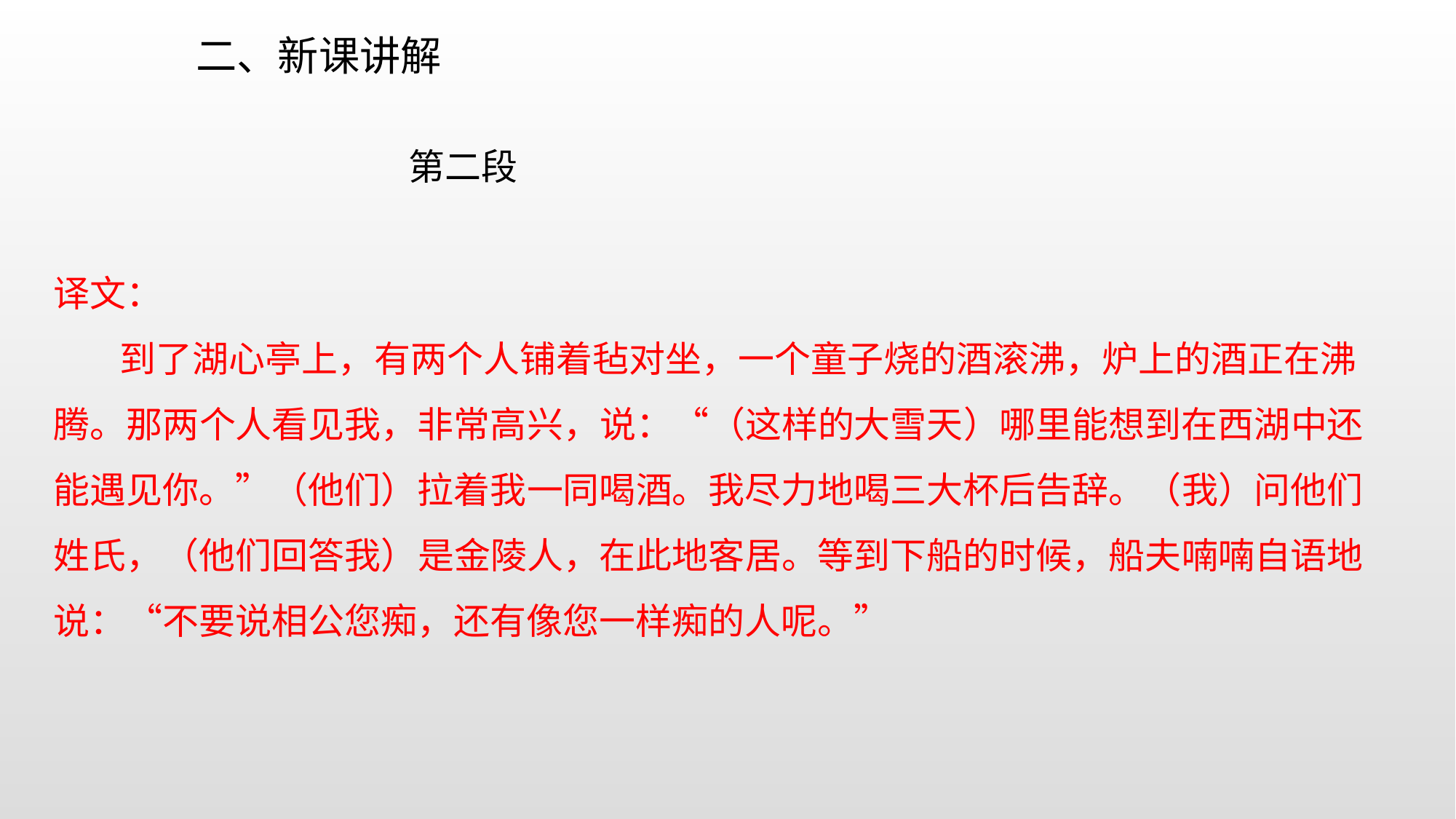

二、新课讲解

第二段
译文：
       到了湖心亭上，有两个人铺着毡对坐，一个童子烧的酒滚沸，炉上的酒正在沸腾。那两个人看见我，非常高兴，说：“（这样的大雪天）哪里能想到在西湖中还能遇见你。”（他们）拉着我一同喝酒。我尽力地喝三大杯后告辞。（我）问他们姓氏，（他们回答我）是金陵人，在此地客居。等到下船的时候，船夫喃喃自语地说：“不要说相公您痴，还有像您一样痴的人呢。”